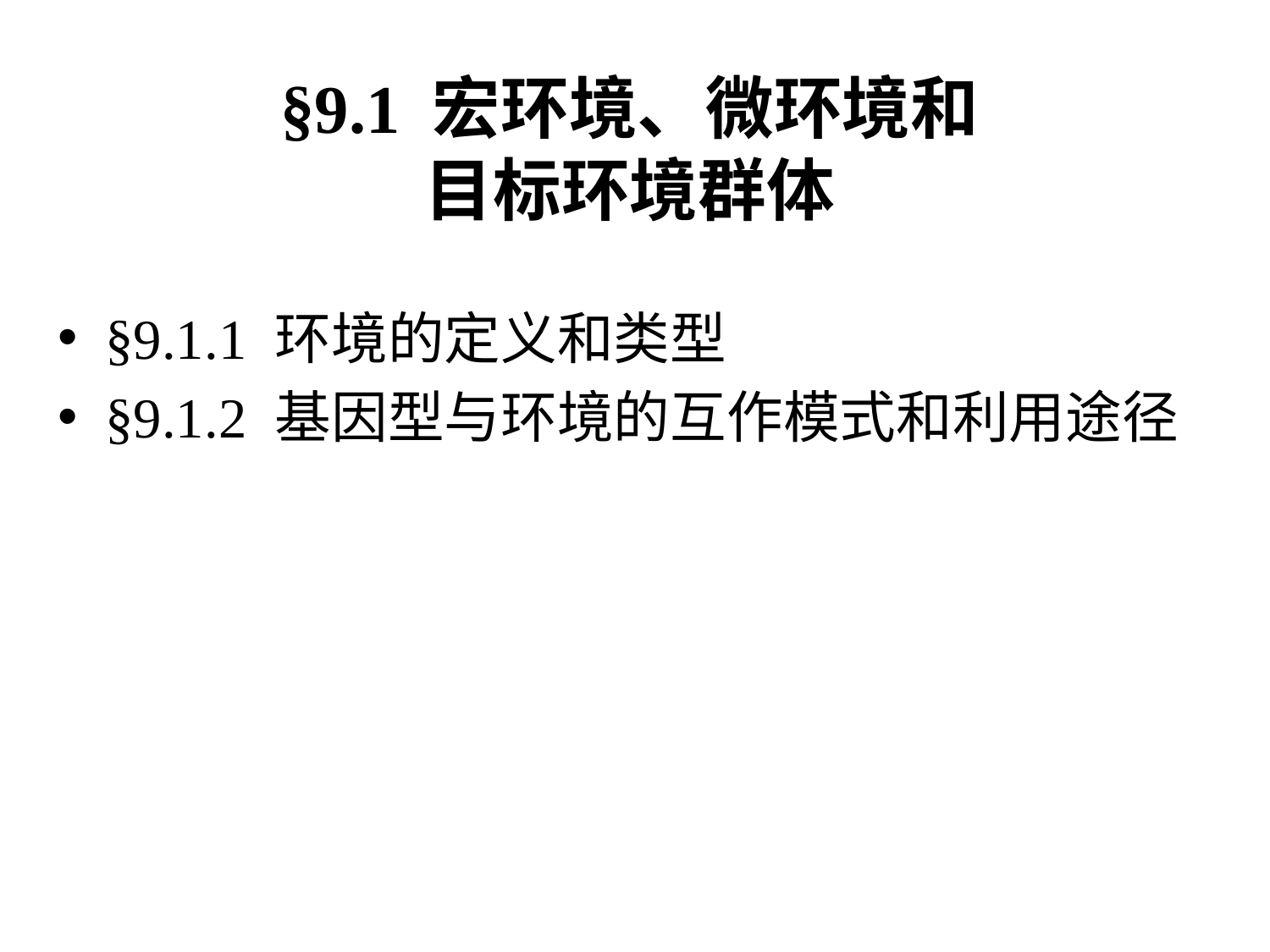

# §9.1 宏环境、微环境和目标环境群体
§9.1.1 环境的定义和类型
§9.1.2 基因型与环境的互作模式和利用途径